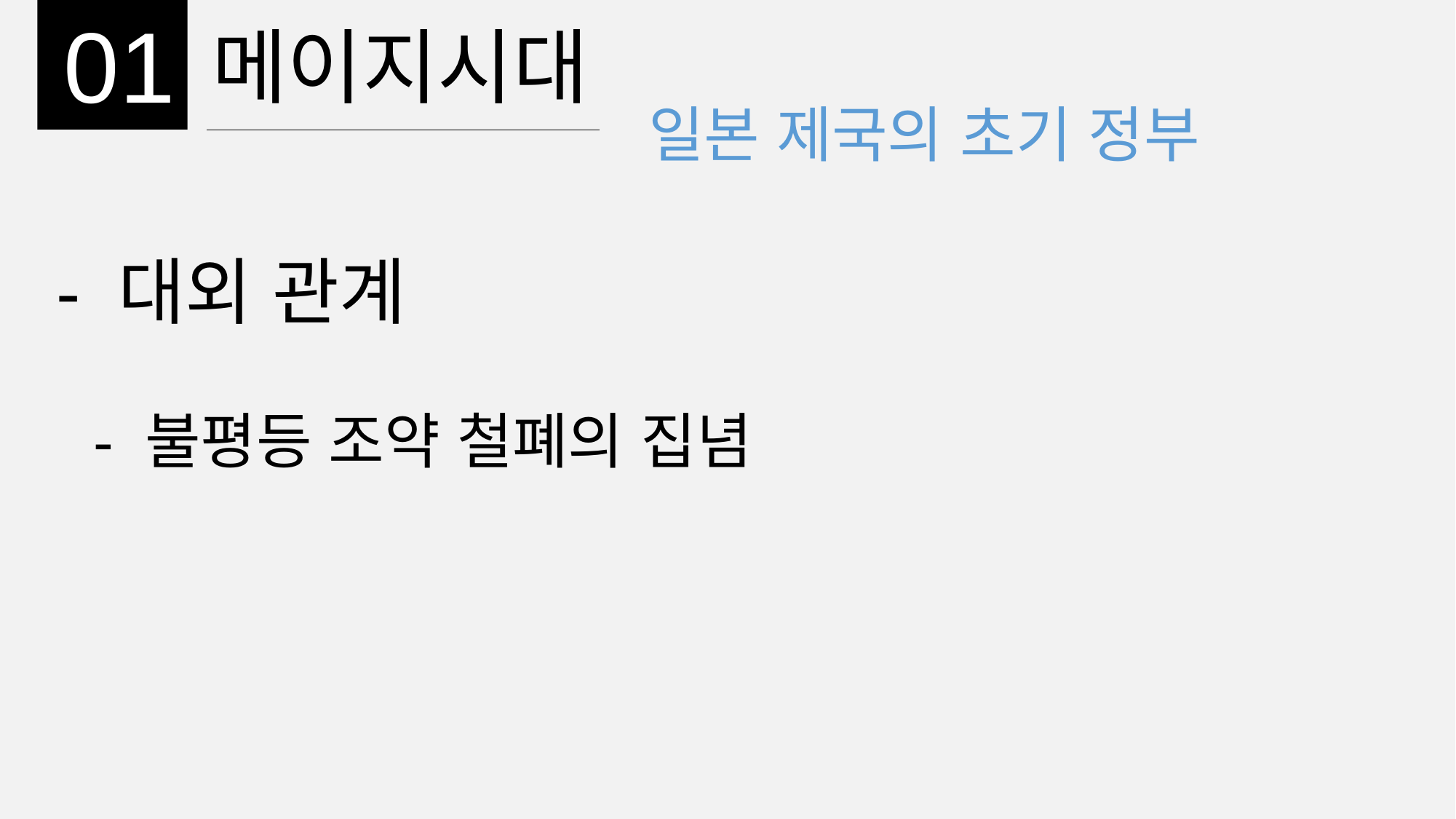

01

메이지시대
일본 제국의 초기 정부
- 대외 관계

- 불평등 조약 철폐의 집념